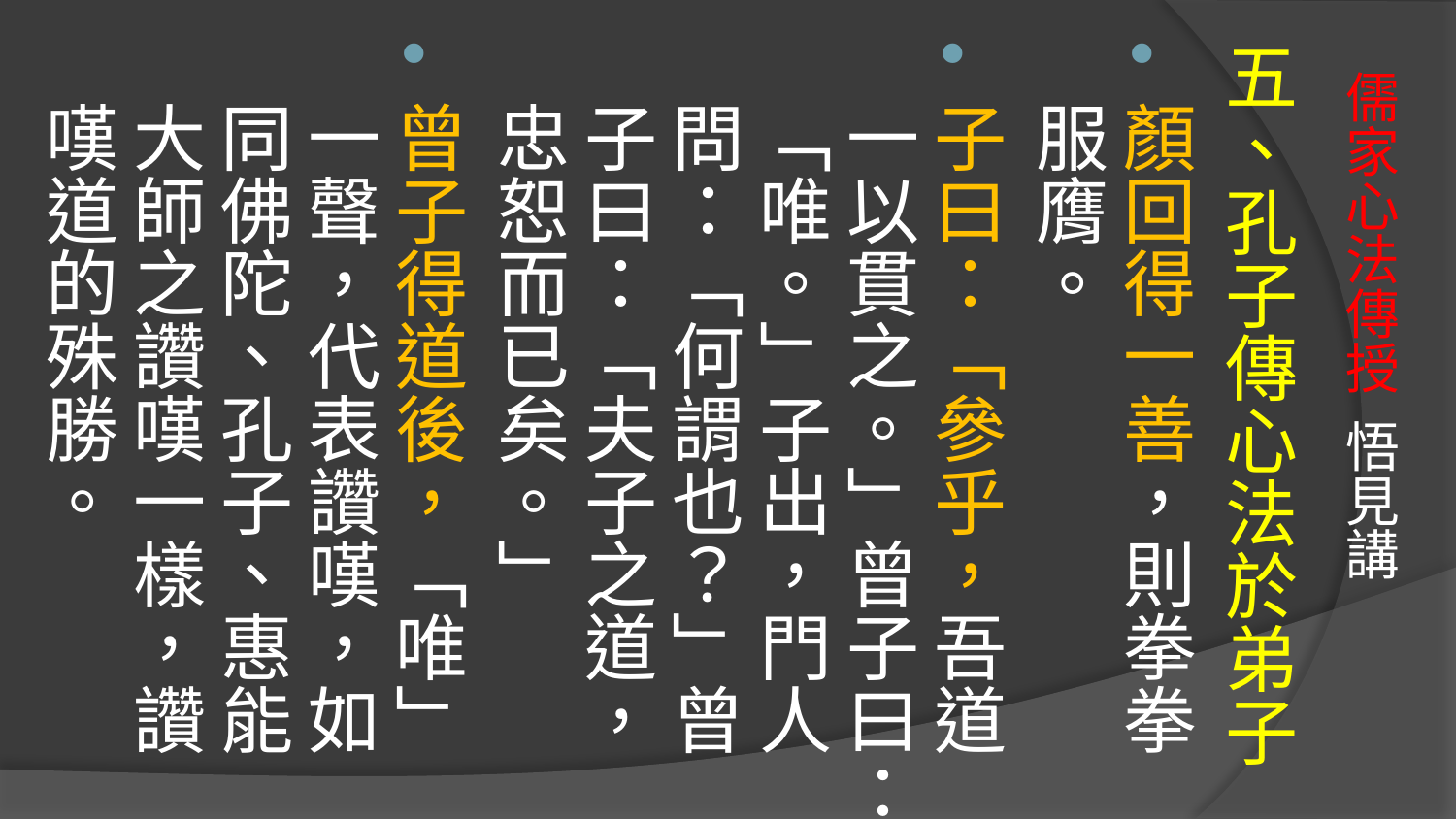

五、孔子傳心法於弟子
顏回得一善，則拳拳服膺。
子曰：「參乎，吾道一以貫之。」曾子曰：「唯。」子出，門人問：「何謂也？」曾子曰：「夫子之道，忠恕而已矣。」
曾子得道後，「唯」一聲，代表讚嘆，如同佛陀、孔子、惠能大師之讚嘆一樣，讚嘆道的殊勝。
# 儒家心法傳授  悟見講